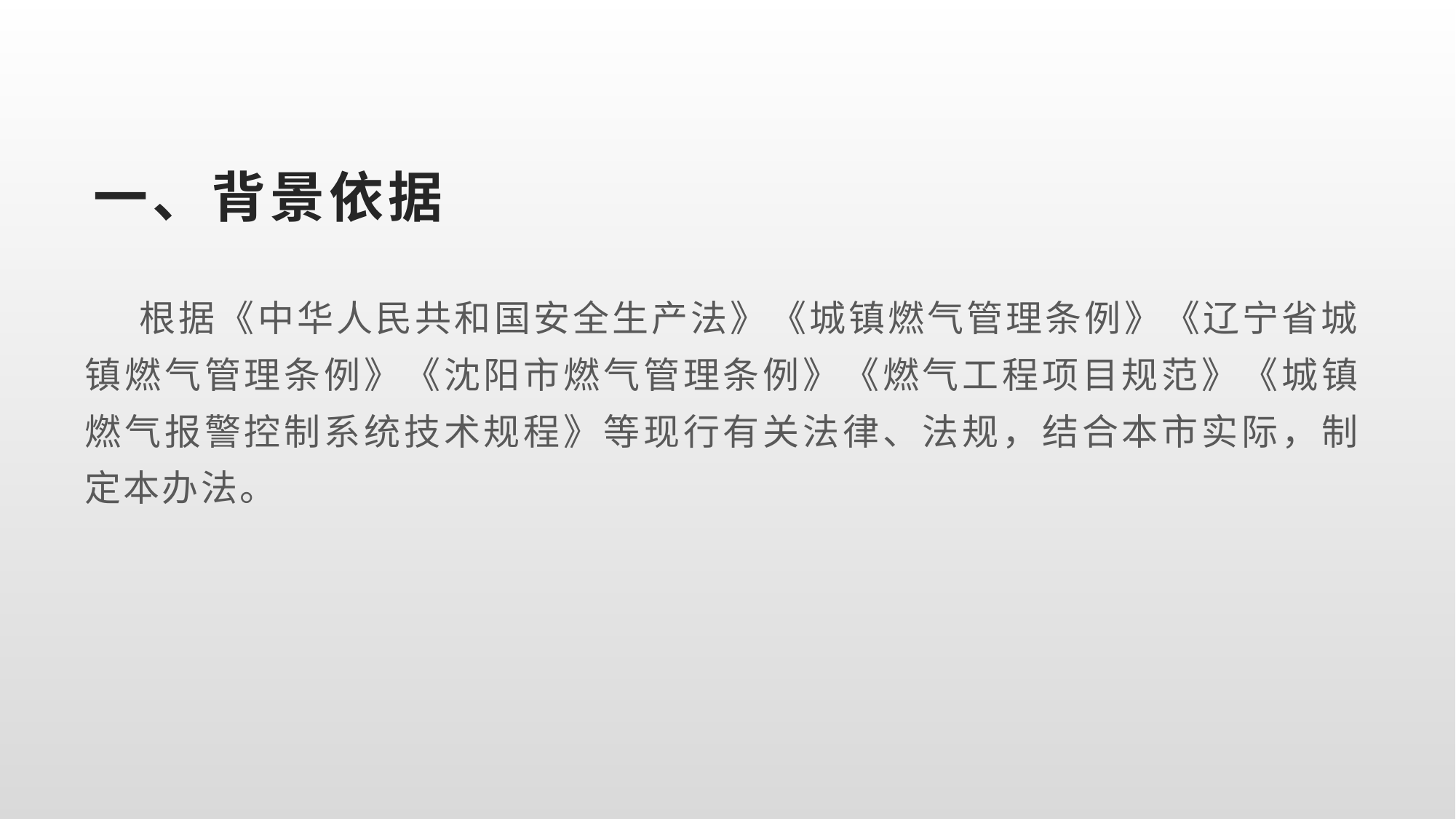

# 一、背景依据
根据《中华人民共和国安全生产法》《城镇燃气管理条例》《辽宁省城镇燃气管理条例》《沈阳市燃气管理条例》《燃气工程项目规范》《城镇燃气报警控制系统技术规程》等现行有关法律、法规，结合本市实际，制定本办法。